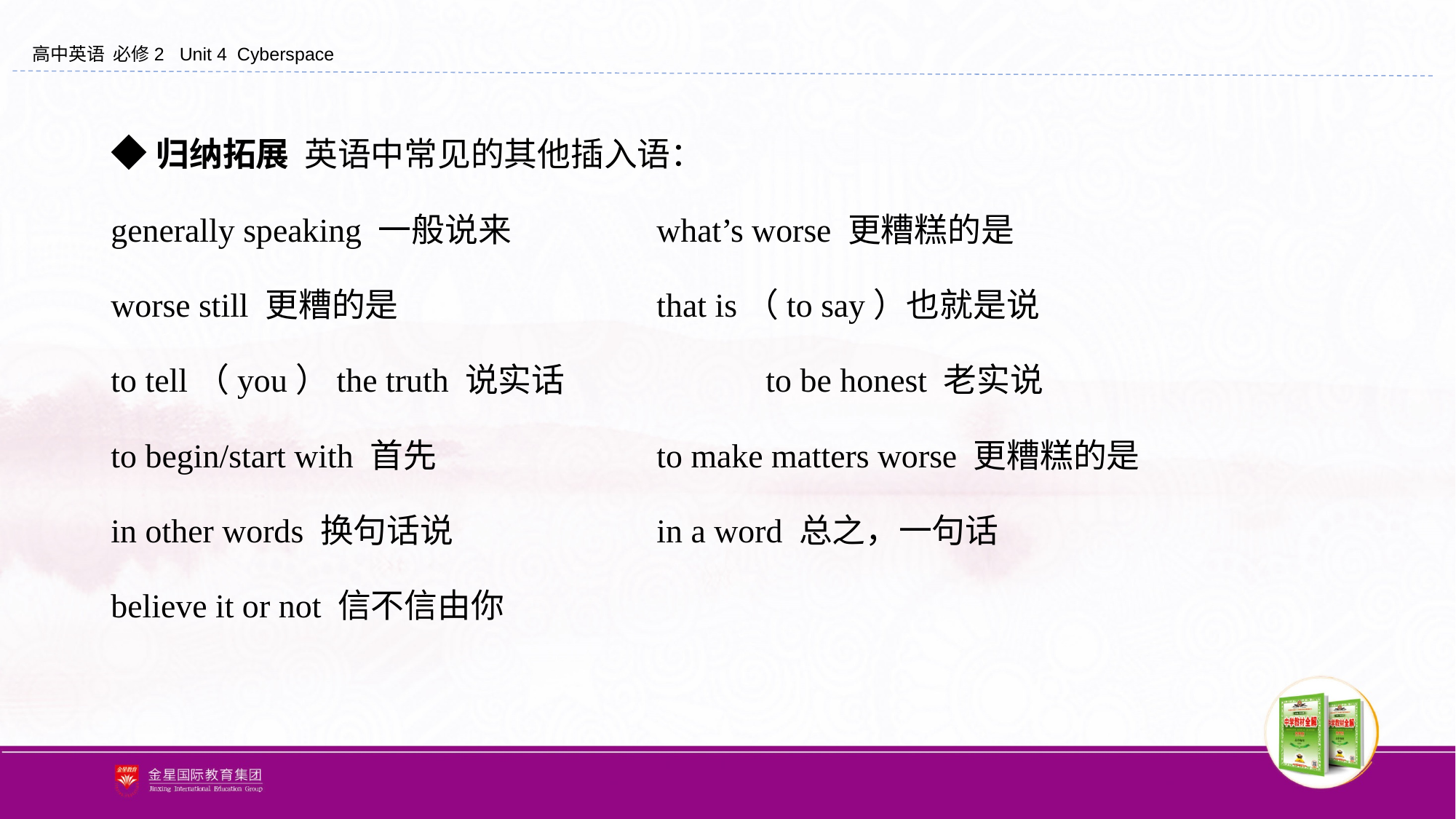

◆归纳拓展  英语中常见的其他插入语：
generally speaking 一般说来		what’s worse 更糟糕的是
worse still 更糟的是			that is（to say）也就是说
to tell（you）the truth 说实话		to be honest 老实说
to begin/start with 首先			to make matters worse 更糟糕的是
in other words 换句话说		in a word 总之，一句话
believe it or not 信不信由你